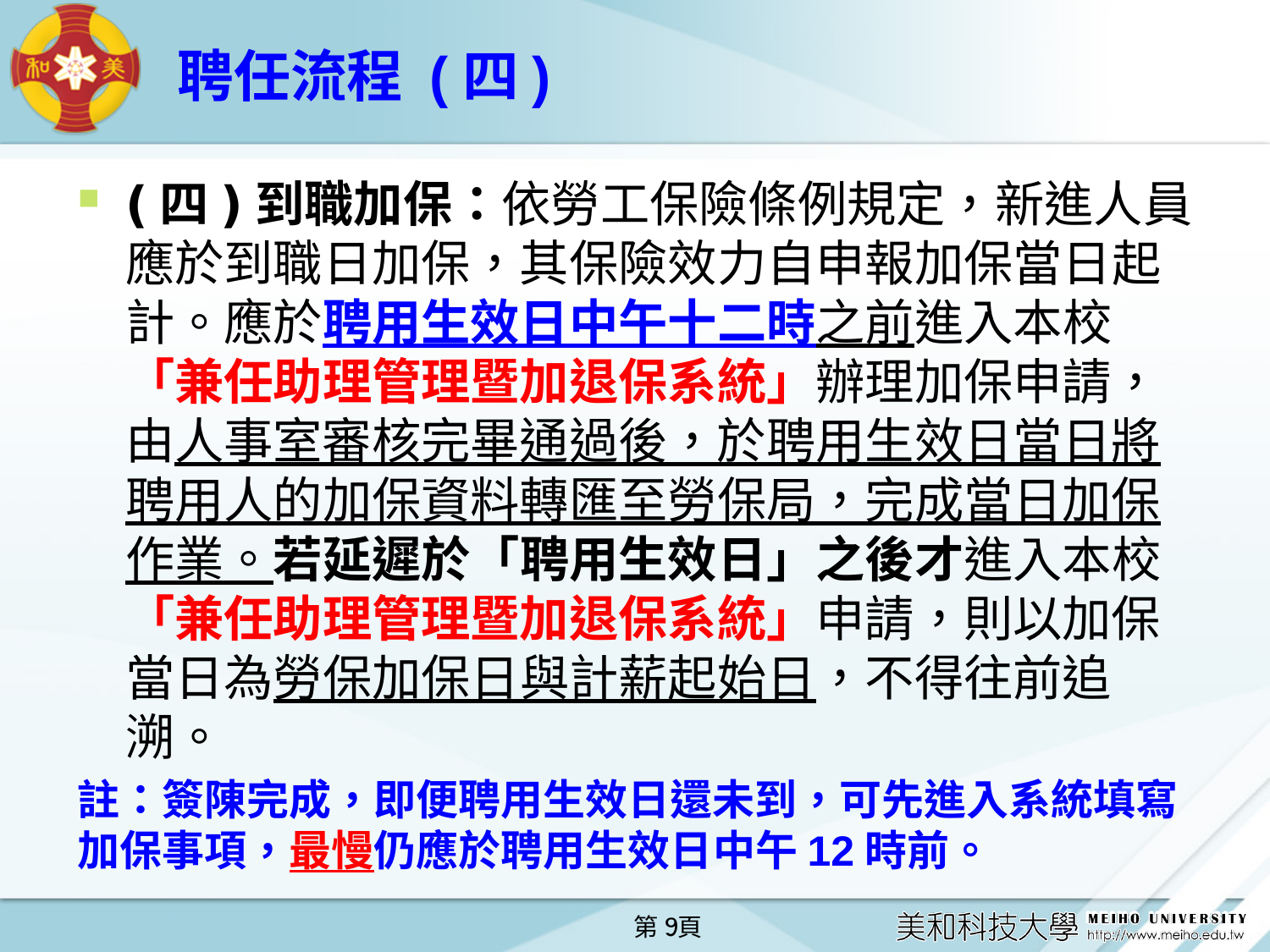

# 聘任流程 (四)
(四)到職加保：依勞工保險條例規定，新進人員應於到職日加保，其保險效力自申報加保當日起計。應於聘用生效日中午十二時之前進入本校「兼任助理管理暨加退保系統」辦理加保申請，由人事室審核完畢通過後，於聘用生效日當日將聘用人的加保資料轉匯至勞保局，完成當日加保作業。若延遲於「聘用生效日」之後才進入本校「兼任助理管理暨加退保系統」申請，則以加保當日為勞保加保日與計薪起始日，不得往前追溯。
註：簽陳完成，即便聘用生效日還未到，可先進入系統填寫加保事項，最慢仍應於聘用生效日中午12時前。